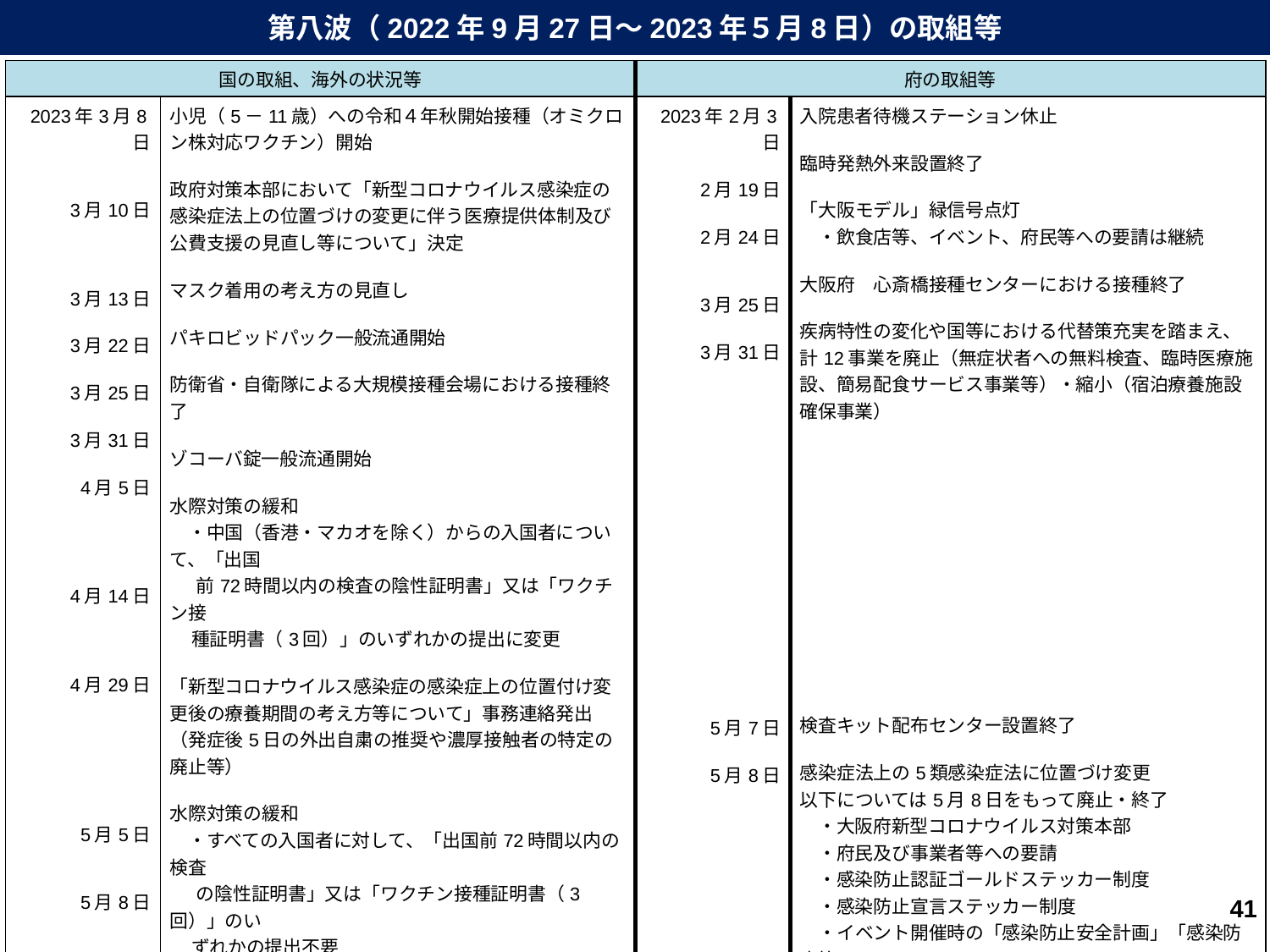

第八波（2022年9月27日～2023年５月8日）の取組等
| 国の取組、海外の状況等 |  | 府の取組等 |  |
| --- | --- | --- | --- |
| 2023年3月8日 3月10日 3月13日 3月22日 3月25日 3月31日 4月5日 4月14日 4月29日 5月5日 5月8日 | 小児（5－11歳）への令和４年秋開始接種（オミクロン株対応ワクチン）開始 政府対策本部において「新型コロナウイルス感染症の感染症法上の位置づけの変更に伴う医療提供体制及び公費支援の見直し等について」決定 マスク着用の考え方の見直し パキロビッドパック一般流通開始 防衛省・自衛隊による大規模接種会場における接種終了 ゾコーバ錠一般流通開始 水際対策の緩和 　・中国（香港・マカオを除く）からの入国者について、「出国 　 前72時間以内の検査の陰性証明書」又は「ワクチン接 種証明書（3回）」のいずれかの提出に変更 「新型コロナウイルス感染症の感染症上の位置付け変更後の療養期間の考え方等について」事務連絡発出（発症後5日の外出自粛の推奨や濃厚接触者の特定の廃止等） 水際対策の緩和 　・すべての入国者に対して、「出国前72時間以内の検査 　 の陰性証明書」又は「ワクチン接種証明書（3回）」のい ずれかの提出不要 　・中国（香港・マカオを除く）からの入国時検査を、直行便 　 での入国者の最大20％のサンプル検査の廃止 WHOが新型コロナウイルスの「国際的に懸念される公衆衛生上の緊急事態（PHEIC）」の宣言の終了を発表 感染症法上の5類感染症に位置づけ変更 新型コロナウイルス感染症に係る水際措置（臨時的な措置を含む）終了（主要5空港で任意検査を開始） | 2023年2月3日 2月19日 2月24日 3月25日 3月31日 5月7日 5月8日 | 入院患者待機ステーション休止 臨時発熱外来設置終了 「大阪モデル」緑信号点灯 　・飲食店等、イベント、府民等への要請は継続 大阪府　心斎橋接種センターにおける接種終了 疾病特性の変化や国等における代替策充実を踏まえ、計12事業を廃止（無症状者への無料検査、臨時医療施設、簡易配食サービス事業等）・縮小（宿泊療養施設確保事業） 検査キット配布センター設置終了 感染症法上の5類感染症法に位置づけ変更 以下については5月8日をもって廃止・終了 　・大阪府新型コロナウイルス対策本部 　・府民及び事業者等への要請 　・感染防止認証ゴールドステッカー制度 　・感染防止宣言ステッカー制度 　・イベント開催時の「感染防止安全計画」「感染防止策 　 チェックリスト」 |
41